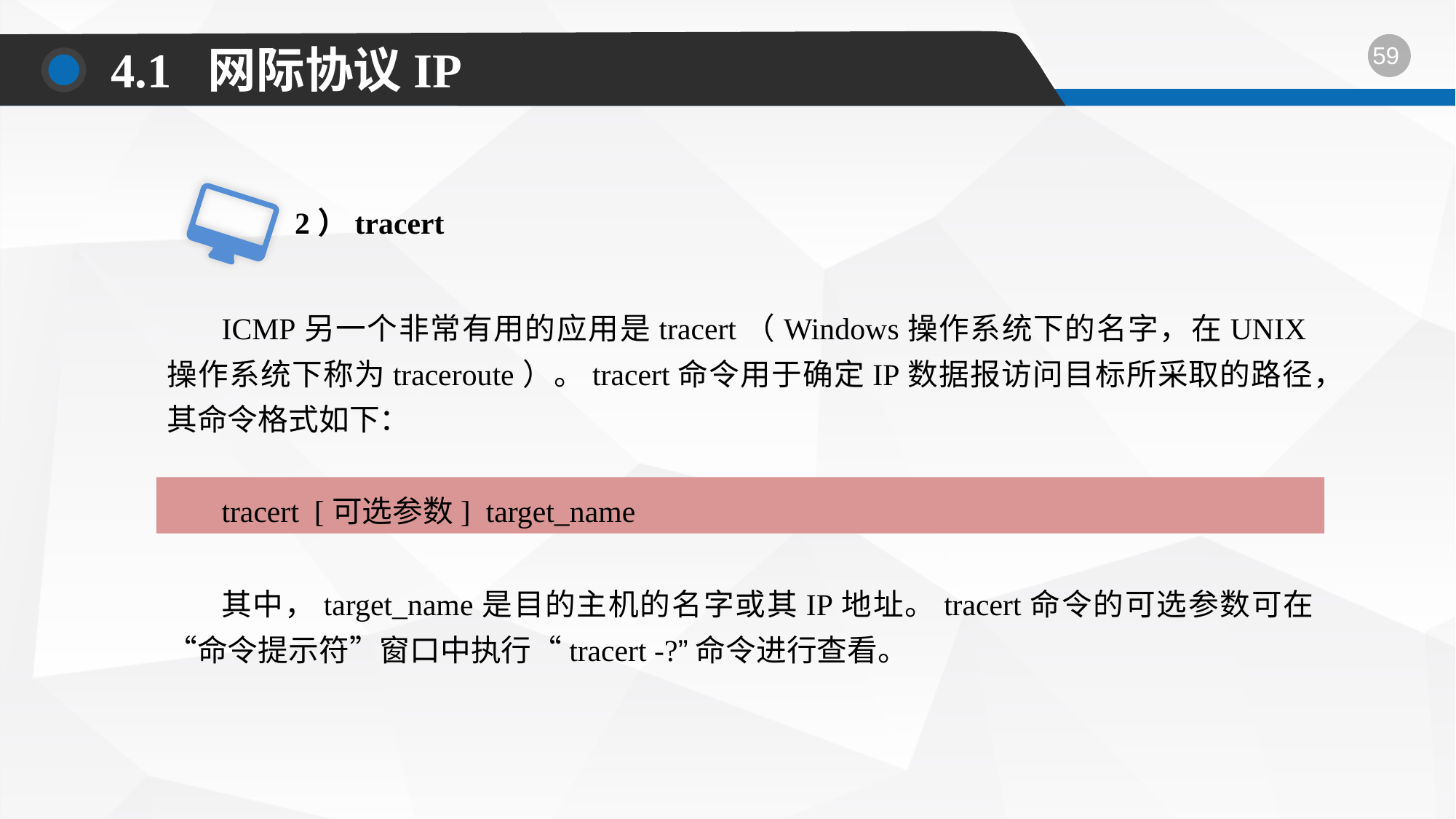

4.1  网际协议IP

2）tracert
ICMP另一个非常有用的应用是tracert（Windows操作系统下的名字，在UNIX操作系统下称为traceroute）。tracert命令用于确定IP数据报访问目标所采取的路径，其命令格式如下：
tracert  [可选参数]  target_name
其中，target_name是目的主机的名字或其IP地址。tracert命令的可选参数可在“命令提示符”窗口中执行“tracert -?”命令进行查看。